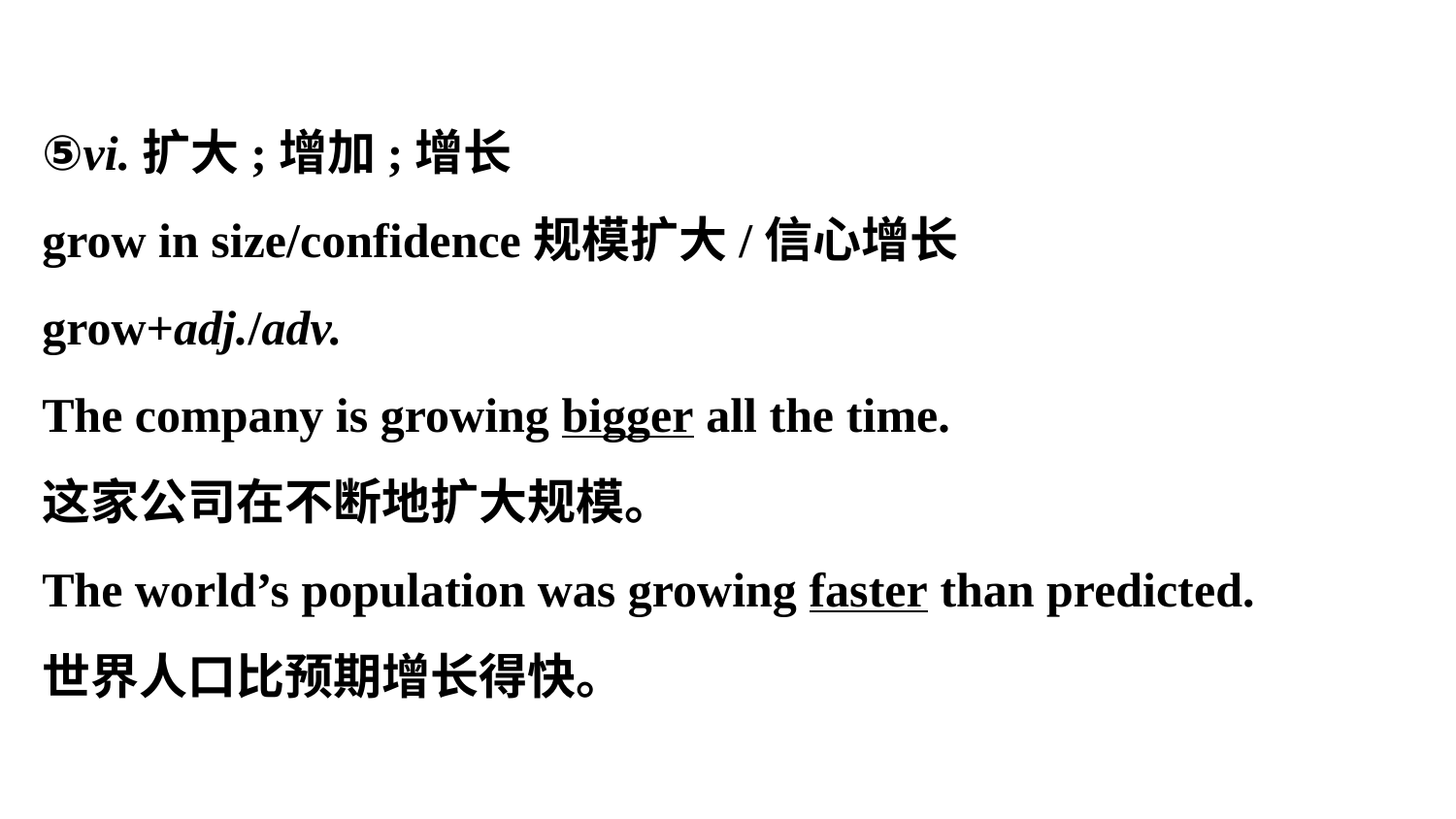

⑤vi.扩大;增加;增长
grow in size/confidence规模扩大/信心增长
grow+adj./adv.
The company is growing bigger all the time.
这家公司在不断地扩大规模。
The world’s population was growing faster than predicted.
世界人口比预期增长得快。